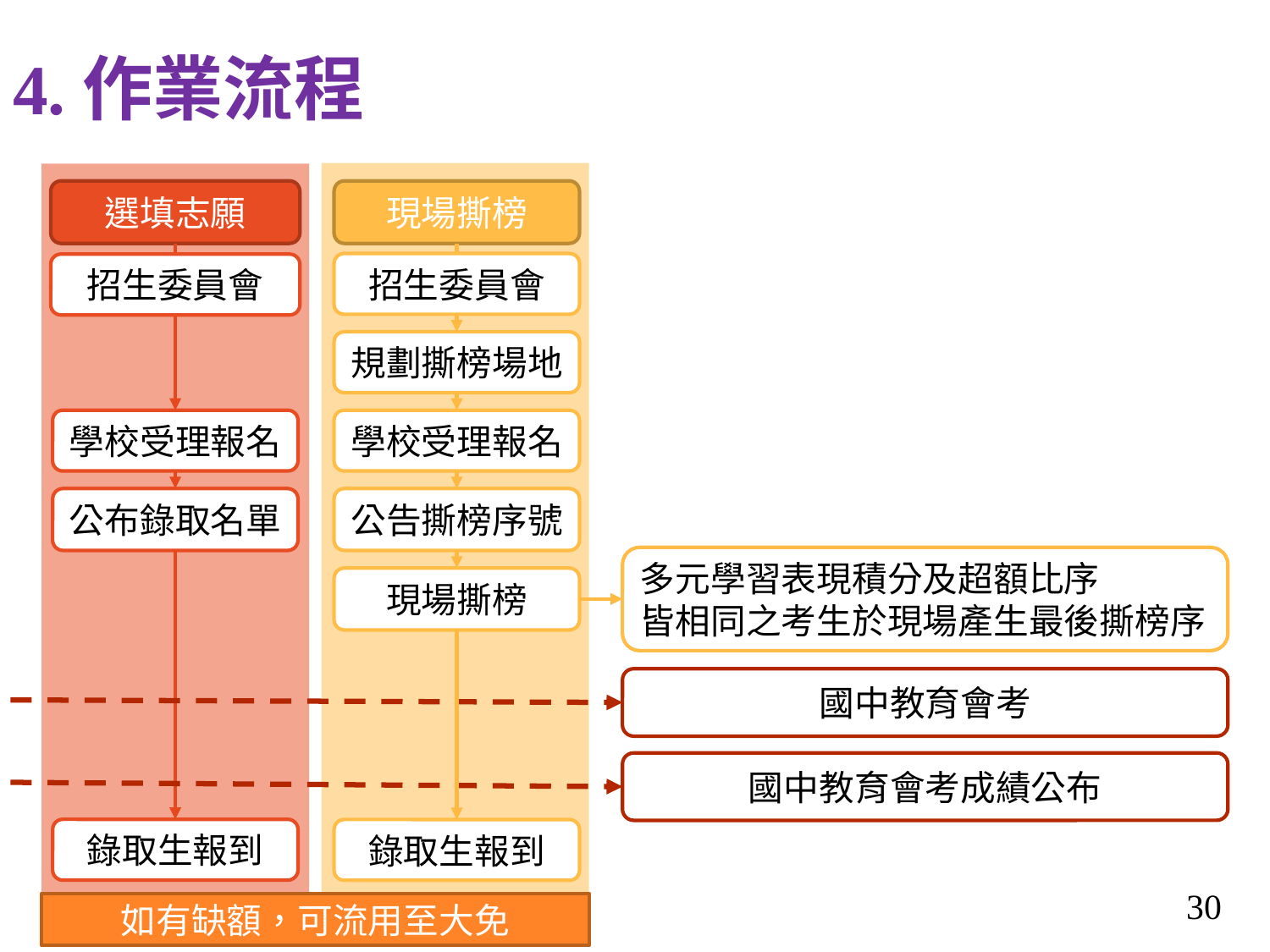

# 4.作業流程

選填志願
現場撕榜
招生委員會
招生委員會
規劃撕榜場地
學校受理報名
學校受理報名
公布錄取名單
公告撕榜序號
多元學習表現積分及超額比序
皆相同之考生於現場產生最後撕榜序
現場撕榜
國中教育會考
國中教育會考成績公布
錄取生報到
錄取生報到
30
如有缺額，可流用至大免